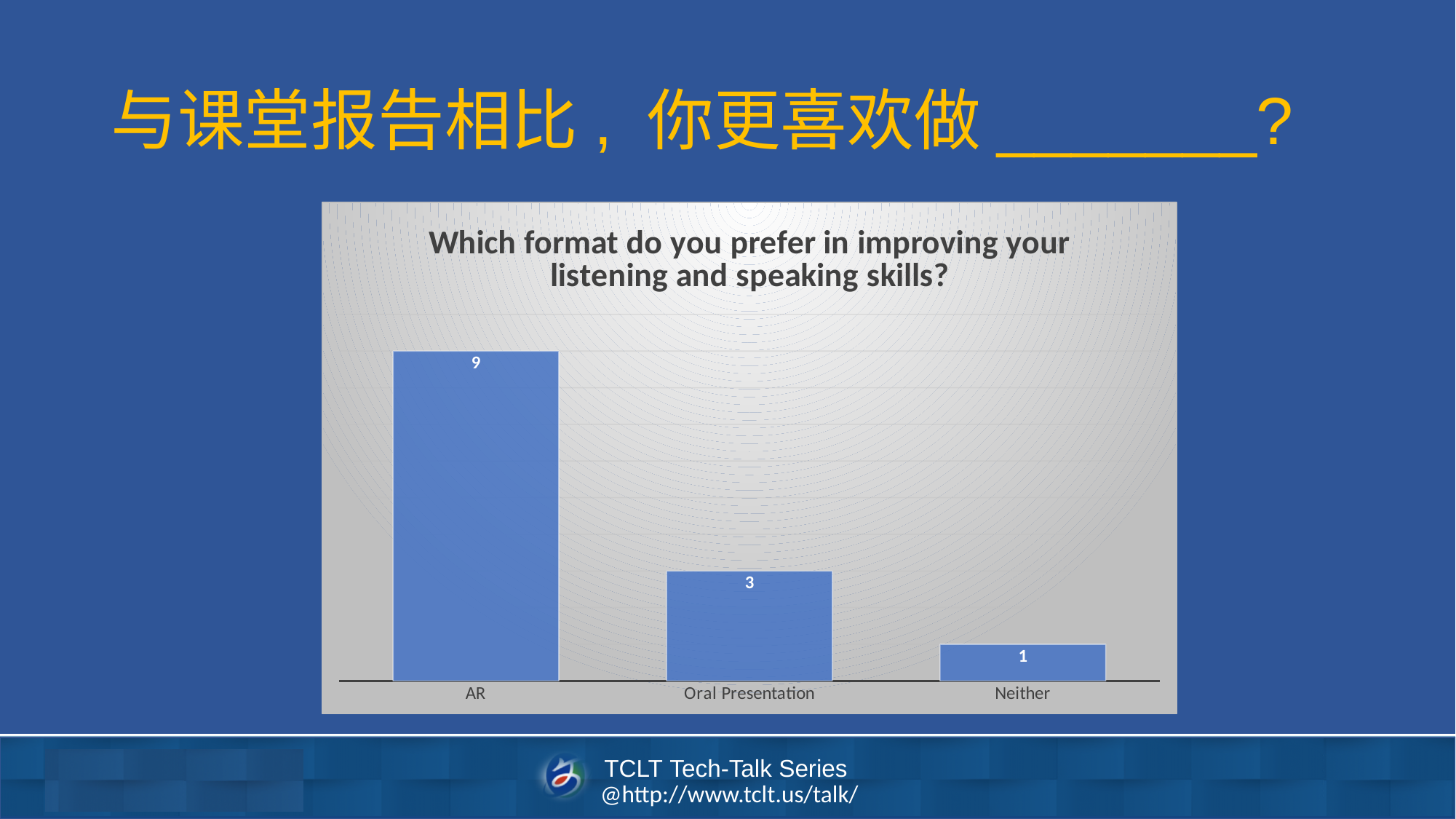

# 与课堂报告相比, 你更喜欢做_______?

### Chart: Which format do you prefer in improving your listening and speaking skills?

| Category |  |
|---|---|
| AR | 9.0 |
| Oral Presentation | 3.0 |
| Neither | 1.0 |